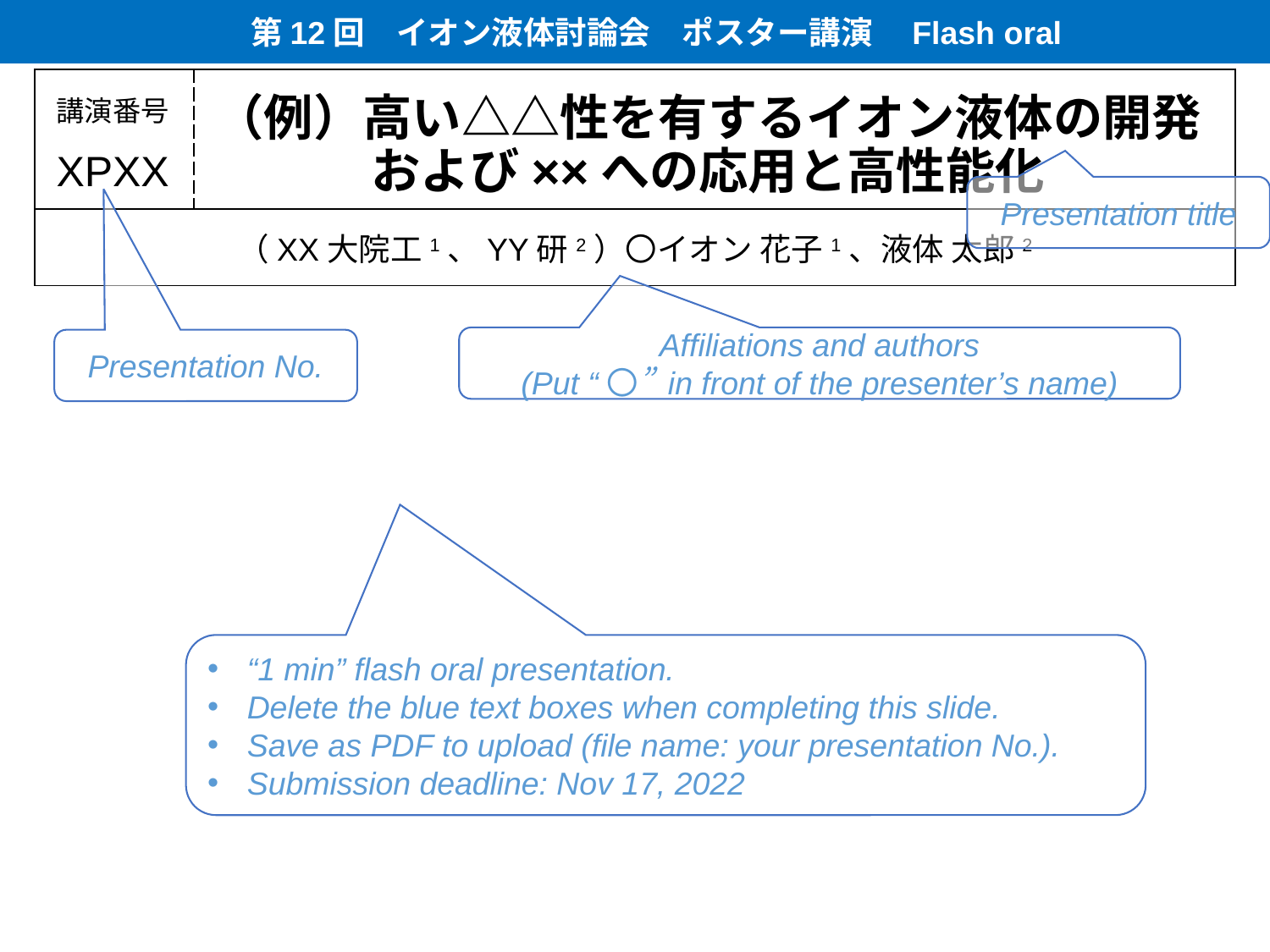

第12回　イオン液体討論会　ポスター講演　Flash oral
# （例）高い△△性を有するイオン液体の開発および××への応用と高性能化
|  |  |
| --- | --- |
|  |  |
講演番号
XPXX
Presentation title
（XX大院工1、YY研2）〇イオン 花子1、液体 太郎2
Affiliations and authors
(Put “〇” in front of the presenter’s name)
Presentation No.
“1 min” flash oral presentation.
Delete the blue text boxes when completing this slide.
Save as PDF to upload (file name: your presentation No.).
Submission deadline: Nov 17, 2022